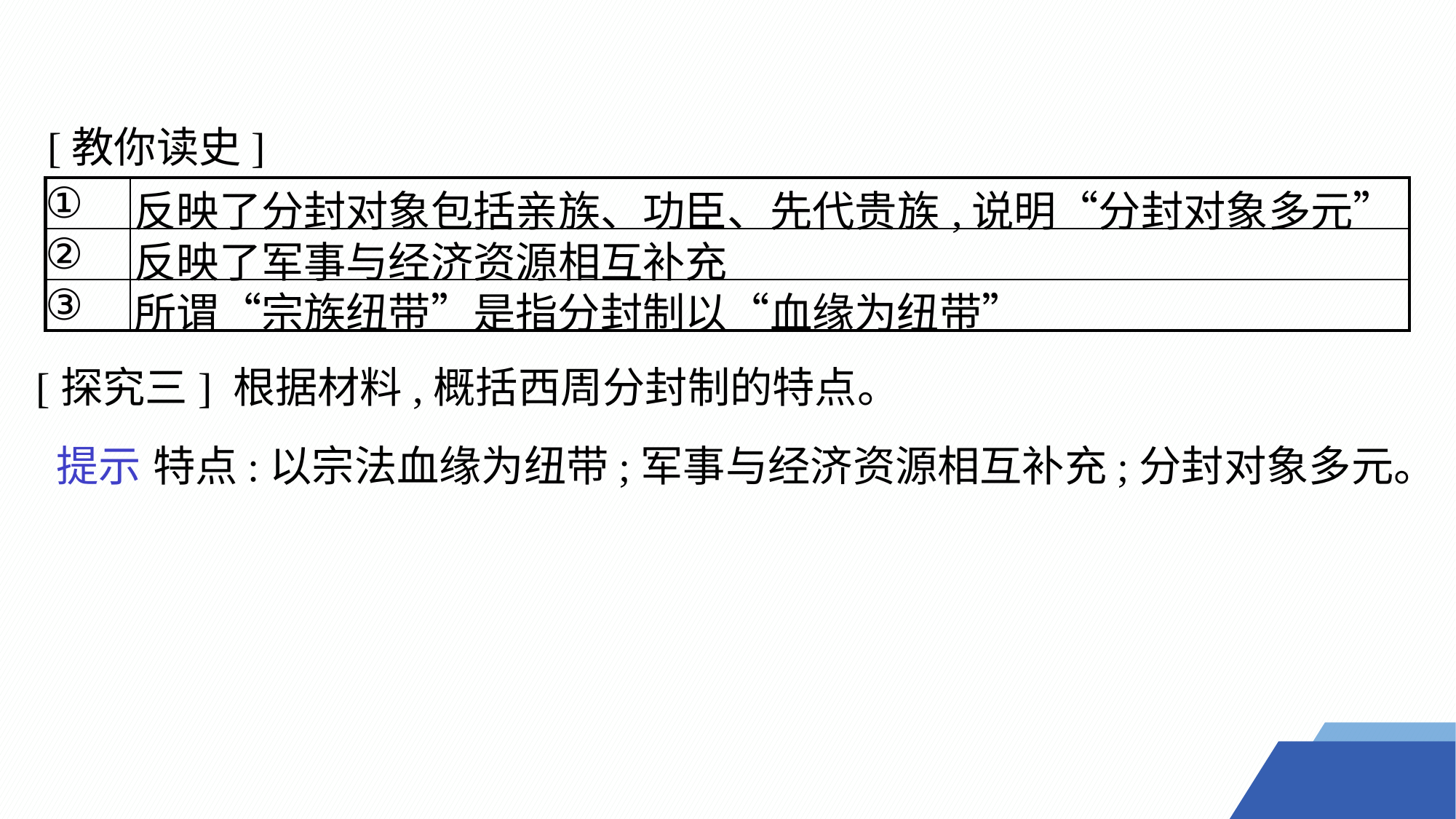

[教你读史]
| ① | 反映了分封对象包括亲族、功臣、先代贵族,说明“分封对象多元” |
| --- | --- |
| ② | 反映了军事与经济资源相互补充 |
| ③ | 所谓“宗族纽带”是指分封制以“血缘为纽带” |
[探究三] 根据材料,概括西周分封制的特点。
提示 特点:以宗法血缘为纽带;军事与经济资源相互补充;分封对象多元。